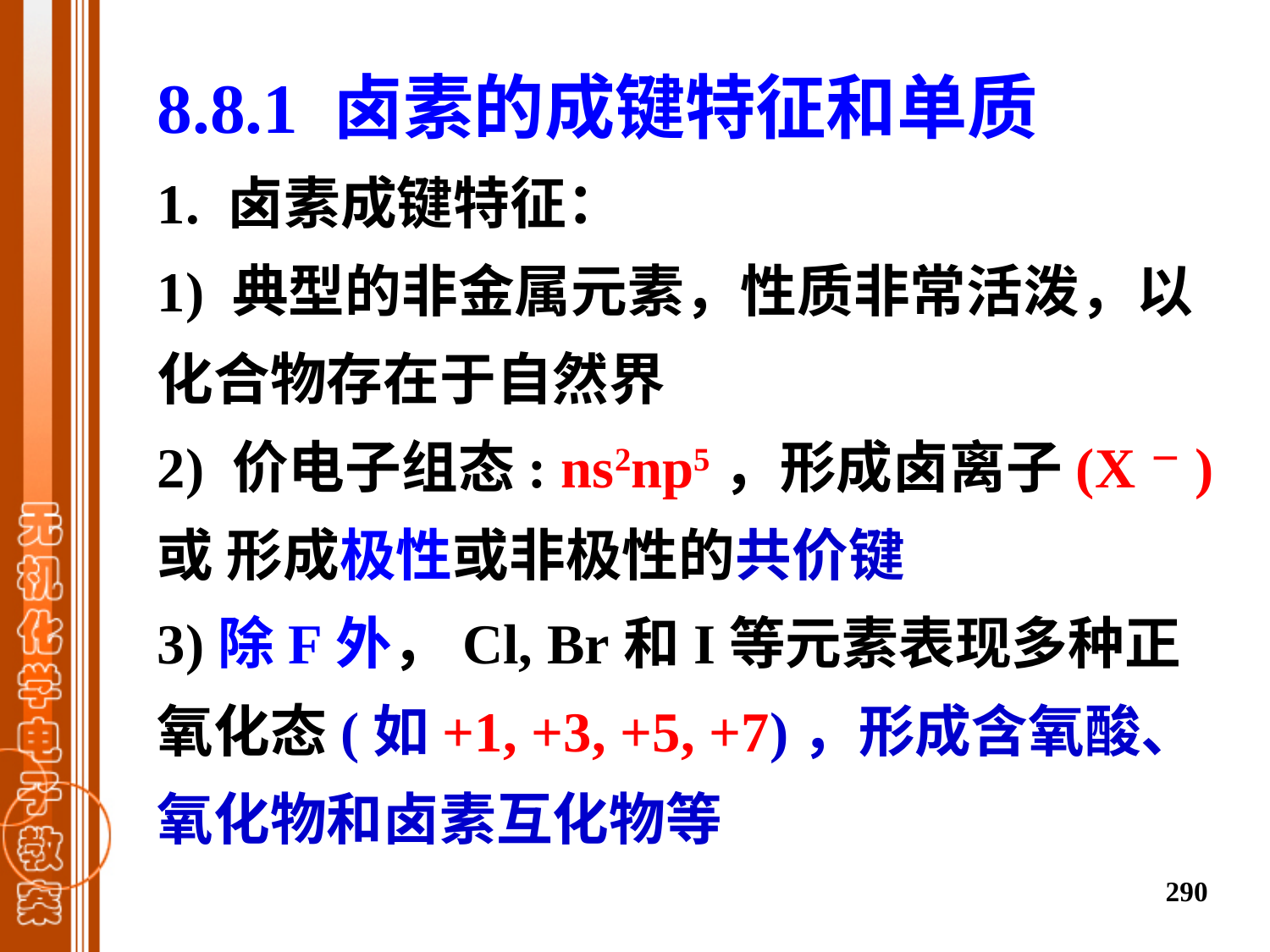

8.8.1 卤素的成键特征和单质
1. 卤素成键特征：
1) 典型的非金属元素，性质非常活泼，以化合物存在于自然界
2) 价电子组态: ns2np5，形成卤离子(X－)或 形成极性或非极性的共价键
3)除F外，Cl, Br和I等元素表现多种正氧化态(如+1, +3, +5, +7)，形成含氧酸、氧化物和卤素互化物等
290